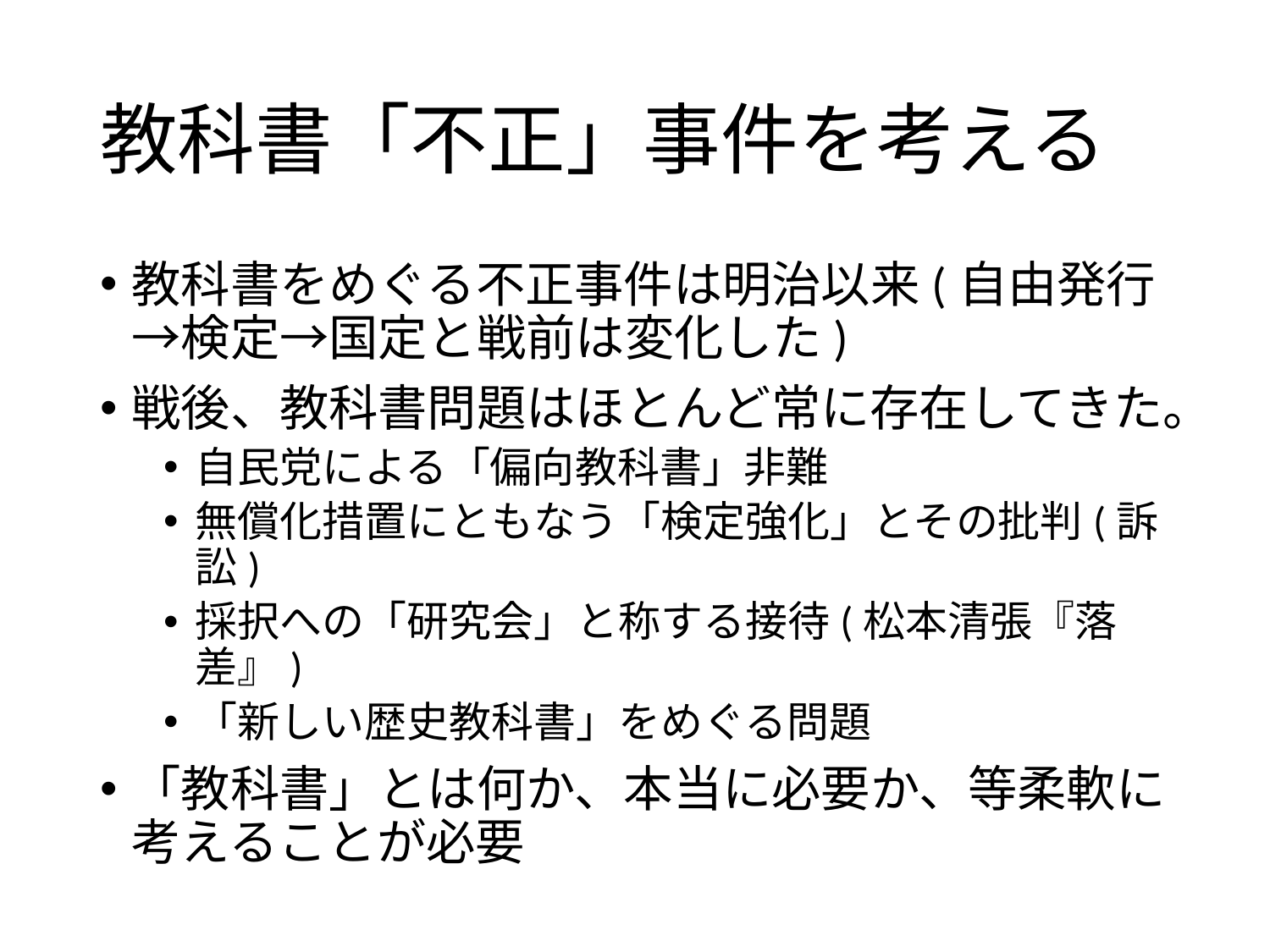

# 教科書「不正」事件を考える
教科書をめぐる不正事件は明治以来(自由発行→検定→国定と戦前は変化した)
戦後、教科書問題はほとんど常に存在してきた。
自民党による「偏向教科書」非難
無償化措置にともなう「検定強化」とその批判(訴訟)
採択への「研究会」と称する接待(松本清張『落差』)
「新しい歴史教科書」をめぐる問題
「教科書」とは何か、本当に必要か、等柔軟に考えることが必要